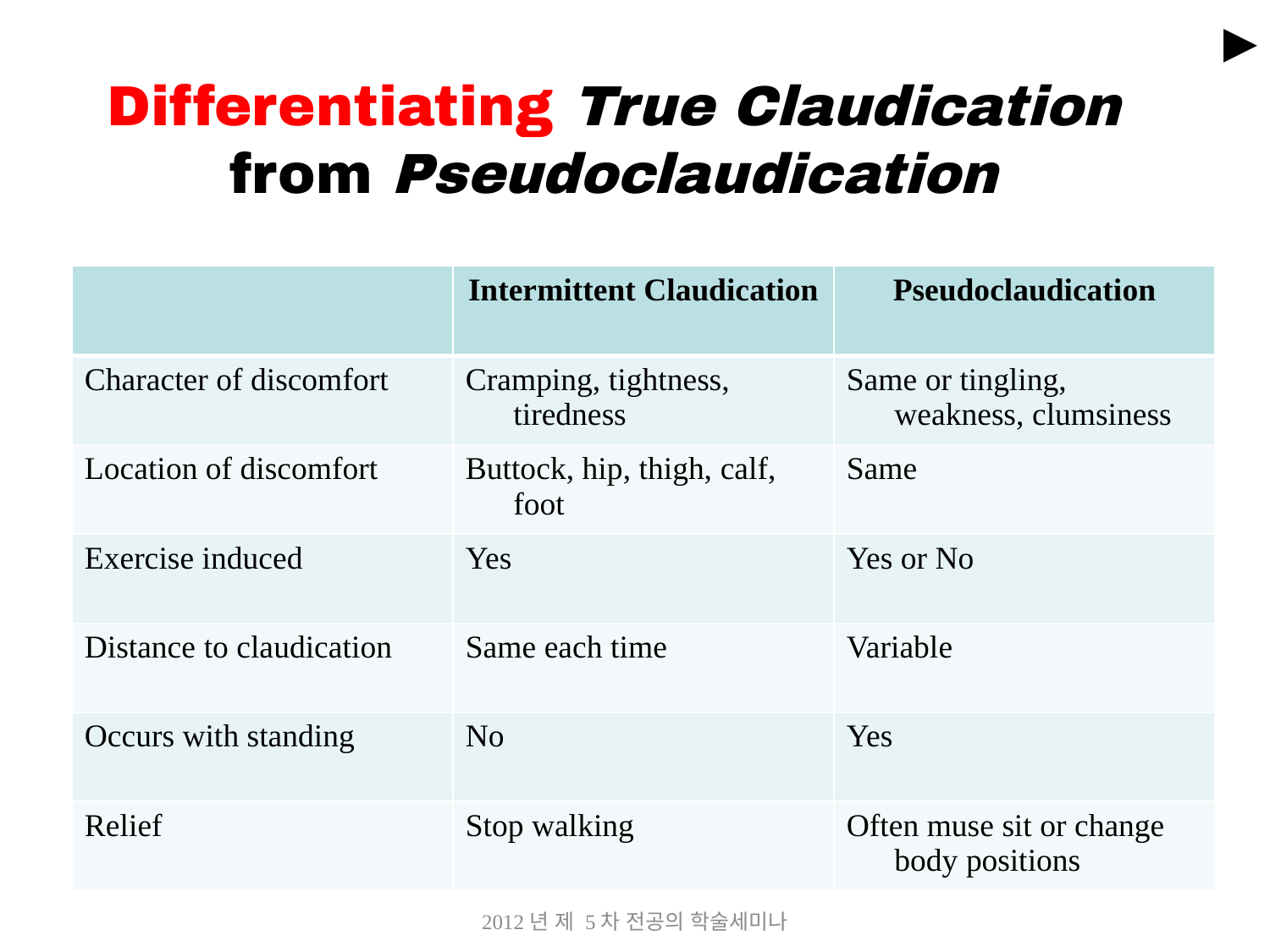

►
# Differentiating True Claudication from Pseudoclaudication
|  | Intermittent Claudication | Pseudoclaudication |
| --- | --- | --- |
| Character of discomfort | Cramping, tightness, tiredness | Same or tingling, weakness, clumsiness |
| Location of discomfort | Buttock, hip, thigh, calf, foot | Same |
| Exercise induced | Yes | Yes or No |
| Distance to claudication | Same each time | Variable |
| Occurs with standing | No | Yes |
| Relief | Stop walking | Often muse sit or change body positions |
2012년 제 5차 전공의 학술세미나